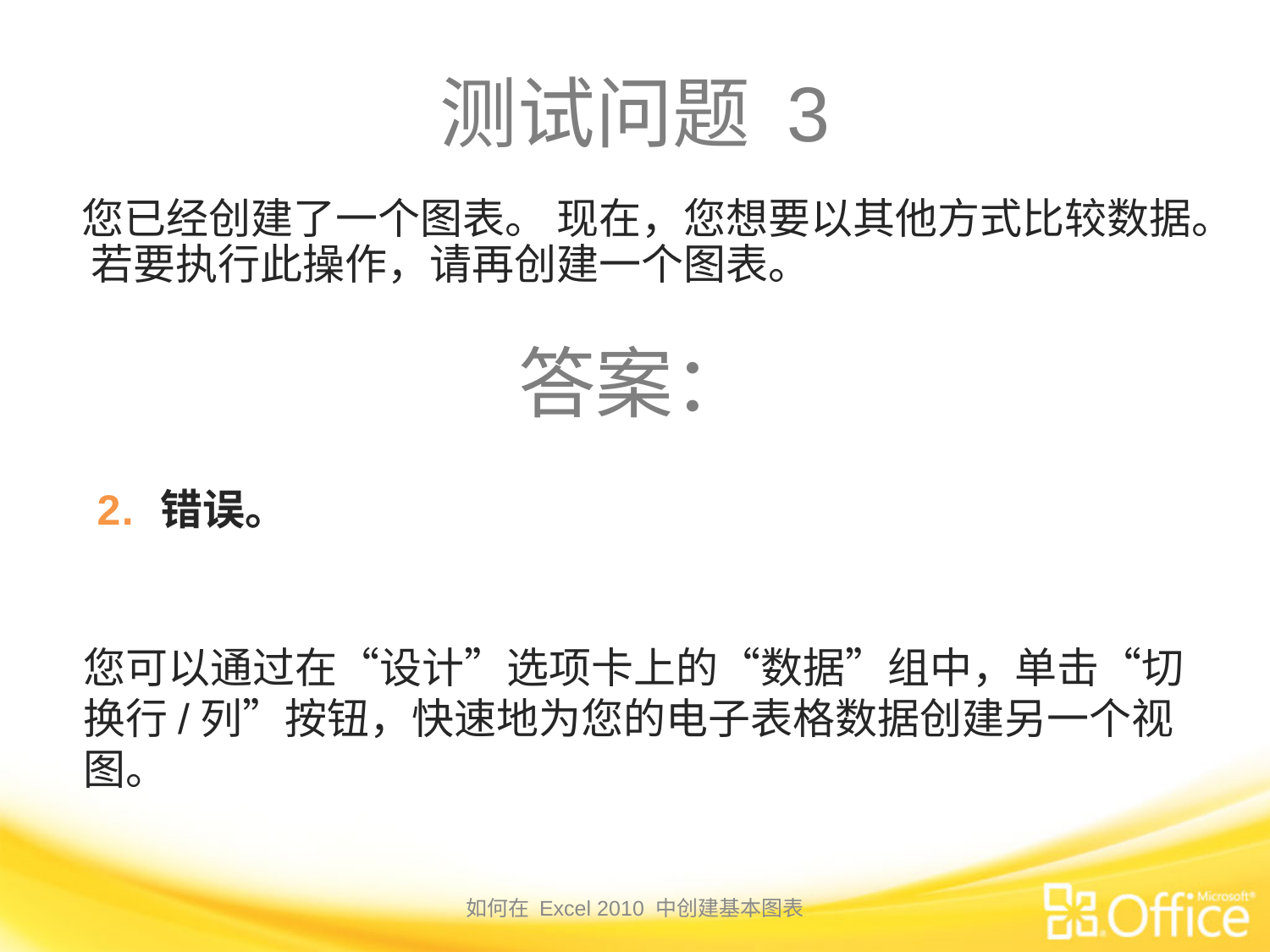

# 测试问题 3
您已经创建了一个图表。 现在，您想要以其他方式比较数据。 若要执行此操作，请再创建一个图表。
答案：
错误。
您可以通过在“设计”选项卡上的“数据”组中，单击“切换行/列”按钮，快速地为您的电子表格数据创建另一个视图。
如何在 Excel 2010 中创建基本图表